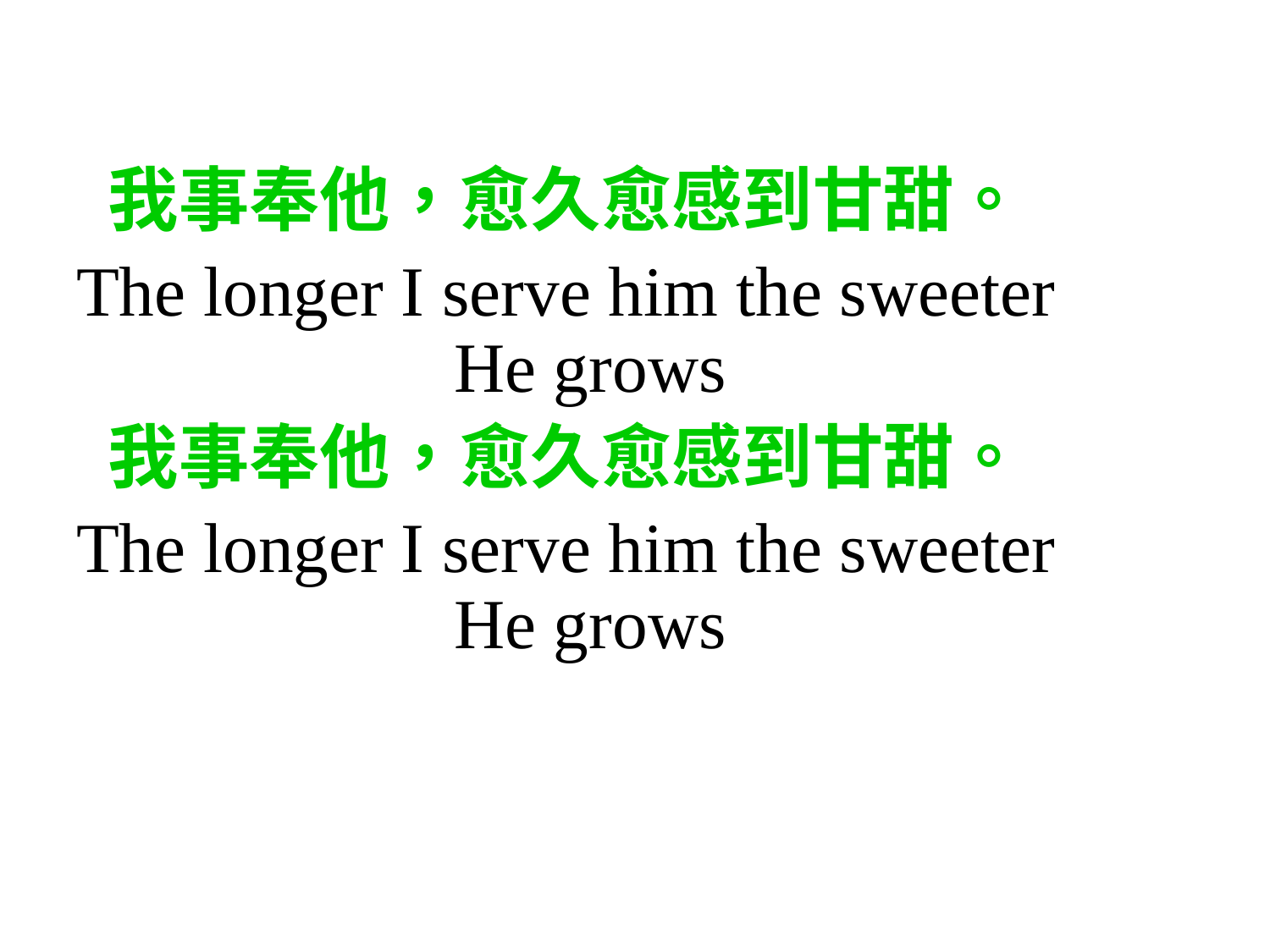

我事奉他，愈久愈感到甘甜。
The longer I serve him the sweeter He grows
我事奉他，愈久愈感到甘甜。
The longer I serve him the sweeter He grows